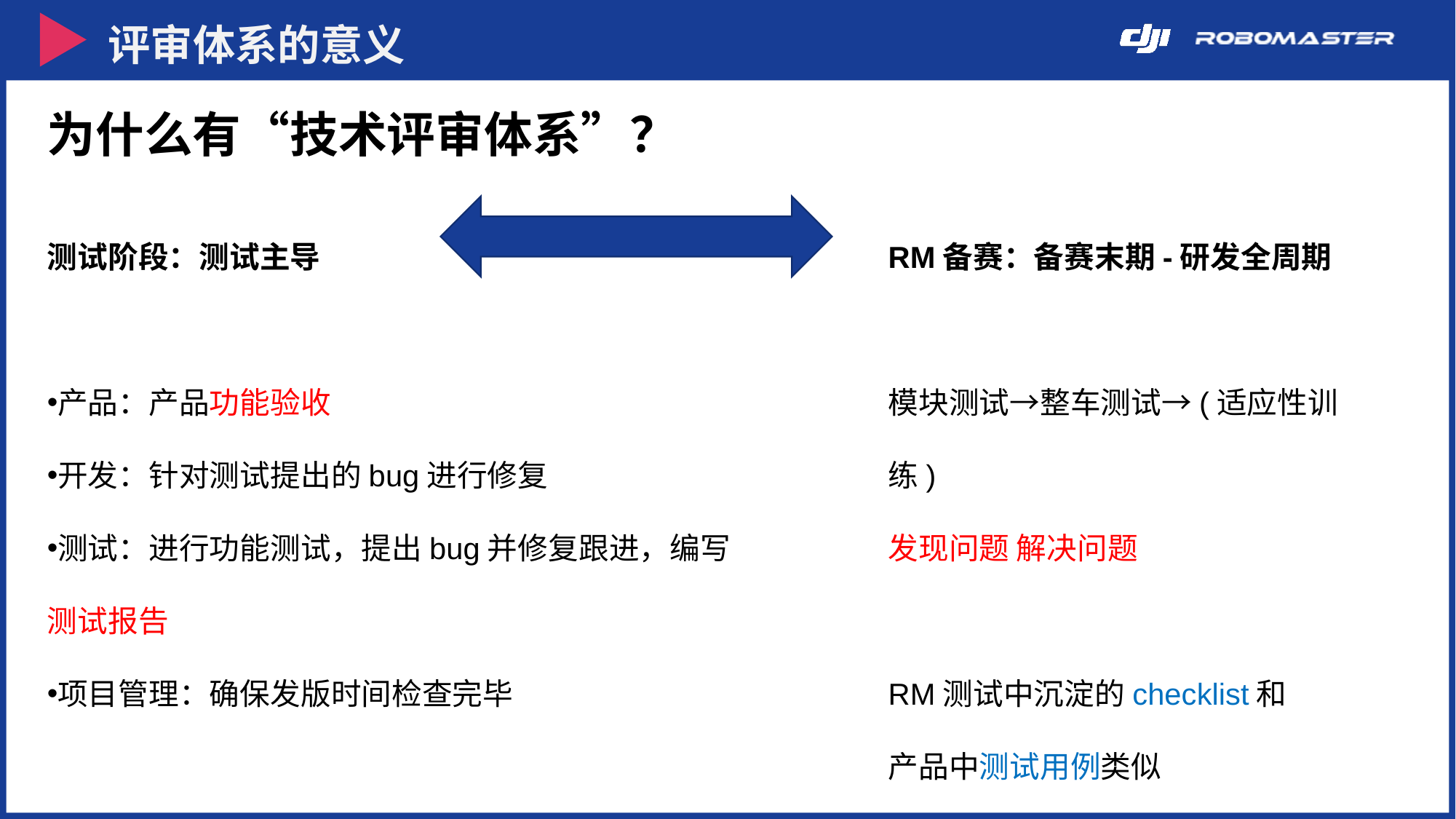

评审体系的意义
为什么有“技术评审体系”？
测试阶段：测试主导

产品：产品功能验收
开发：针对测试提出的bug进行修复
测试：进行功能测试，提出bug并修复跟进，编写测试报告
项目管理：确保发版时间检查完毕

RM备赛：备赛末期-研发全周期

模块测试→整车测试→(适应性训练)
发现问题 解决问题

RM测试中沉淀的checklist和
产品中测试用例类似
①避免遗漏 ②防止重复踩坑